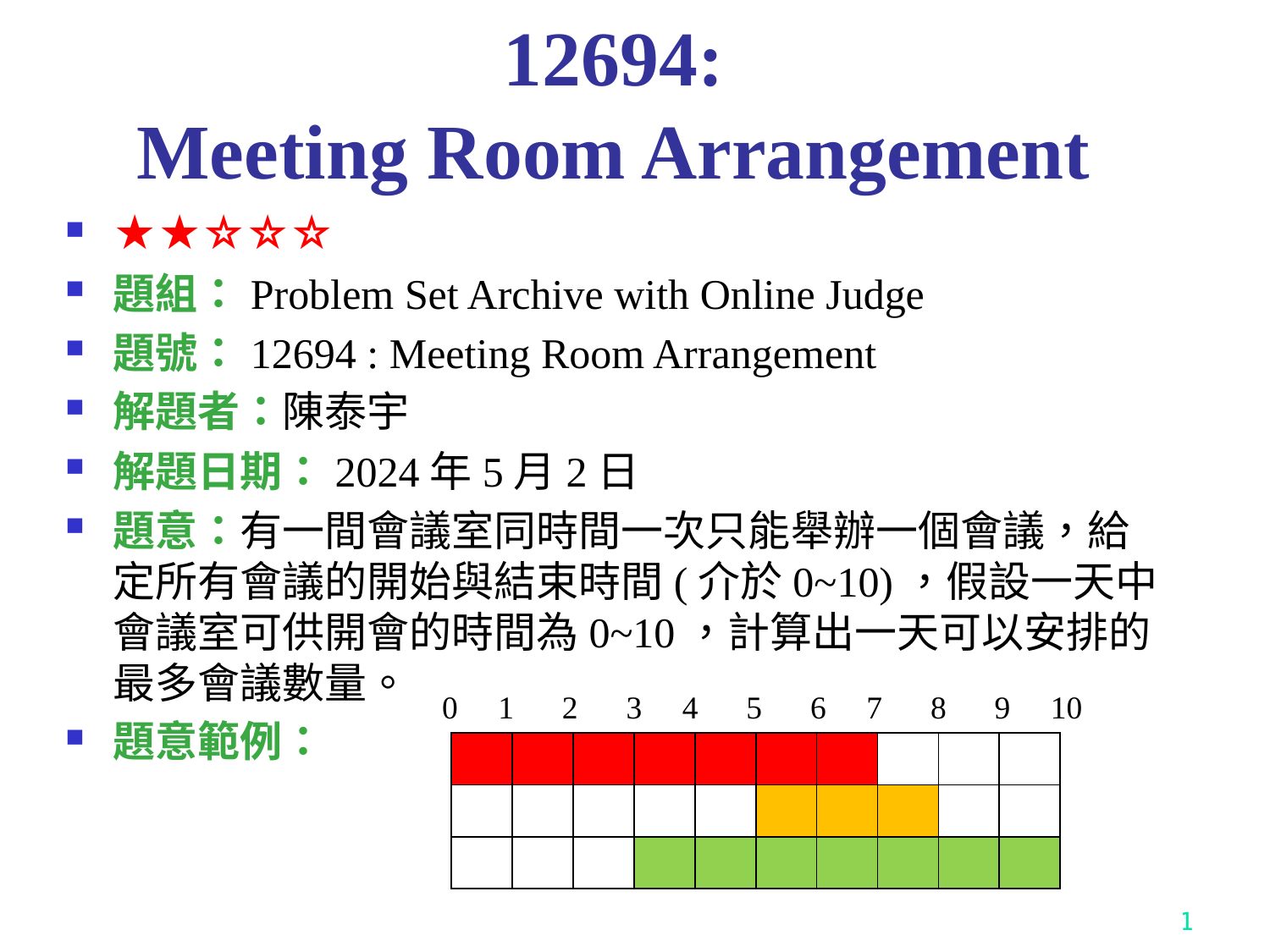

# 12694: Meeting Room Arrangement
★★☆☆☆
題組：Problem Set Archive with Online Judge
題號：12694 : Meeting Room Arrangement
解題者：陳泰宇
解題日期：2024年5月2日
題意：有一間會議室同時間一次只能舉辦一個會議，給定所有會議的開始與結束時間(介於0~10)，假設一天中會議室可供開會的時間為0~10，計算出一天可以安排的最多會議數量。
題意範例：
0     1      2      3     4      5      6     7      8      9     10
|  |  |  |  |  |  |  |  |  |  |
| --- | --- | --- | --- | --- | --- | --- | --- | --- | --- |
|  |  |  |  |  |  |  |  |  |  |
|  |  |  |  |  |  |  |  |  |  |
1